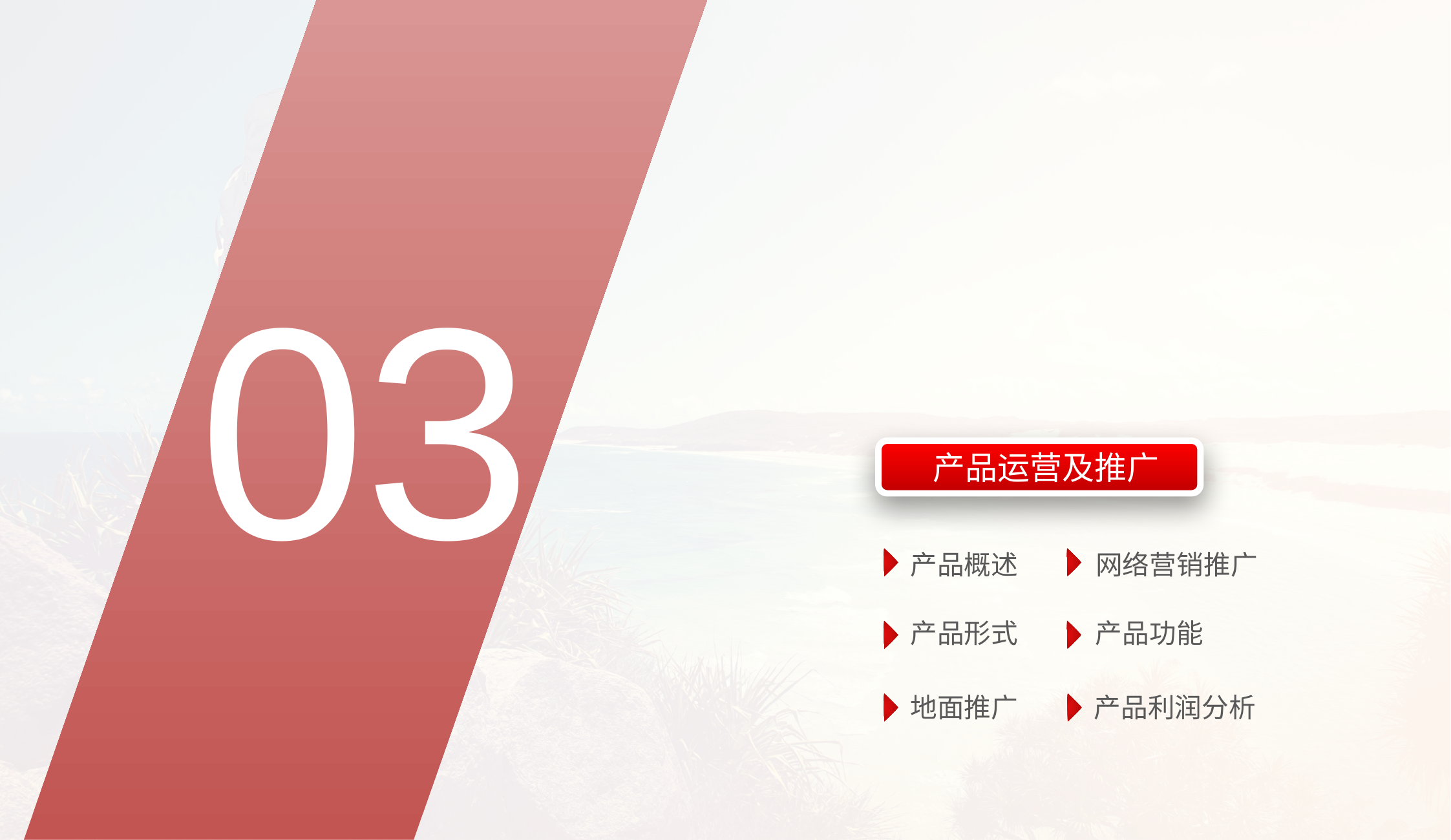

03

产品运营及推广
产品概述

网络营销推广

产品形式

产品功能

地面推广

产品利润分析